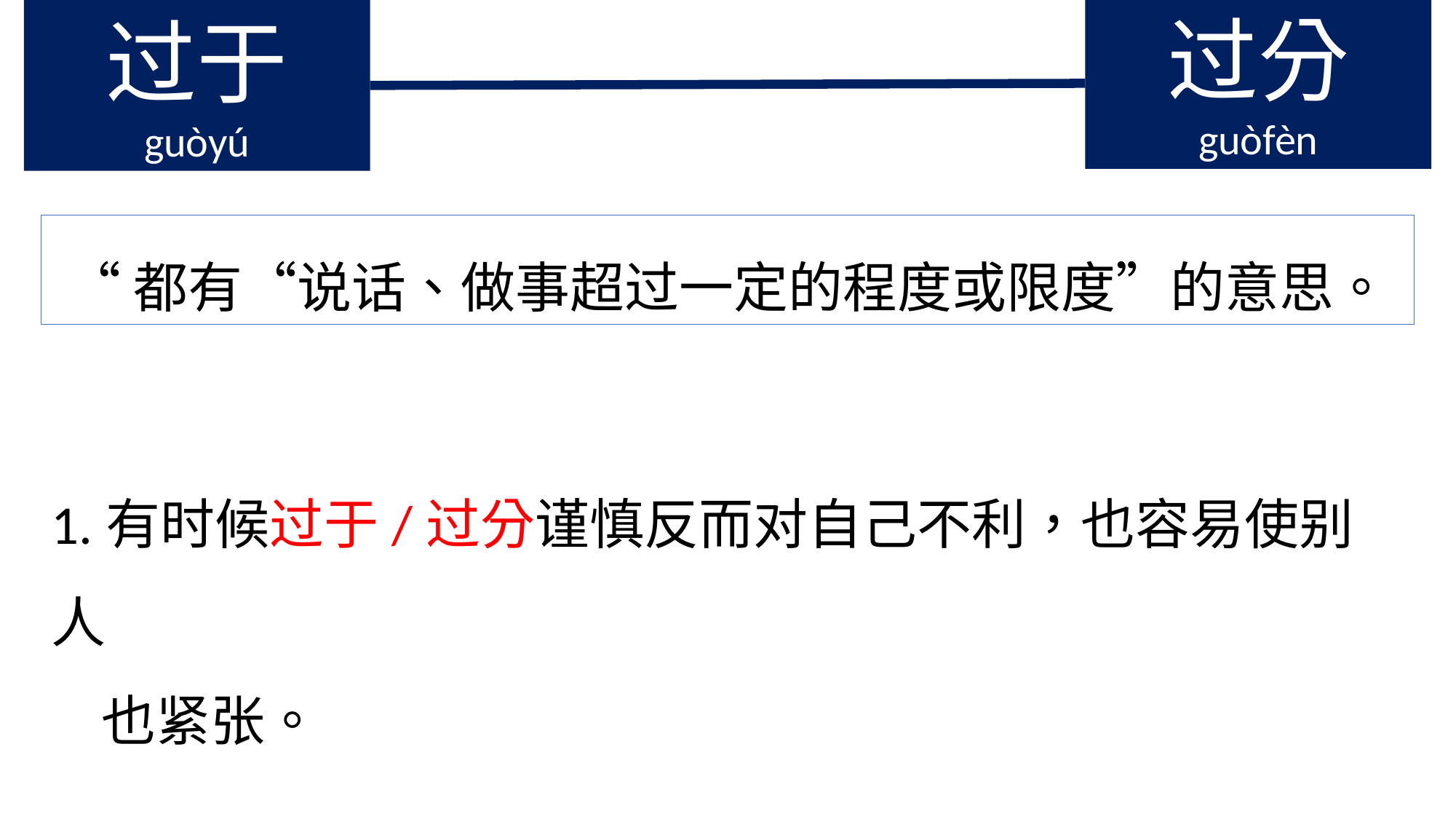

过于
guòyú
过分
guòfèn
“都有“说话、做事超过一定的程度或限度”的意思。
1.有时候过于/过分谨慎反而对自己不利，也容易使别人
   也紧张。